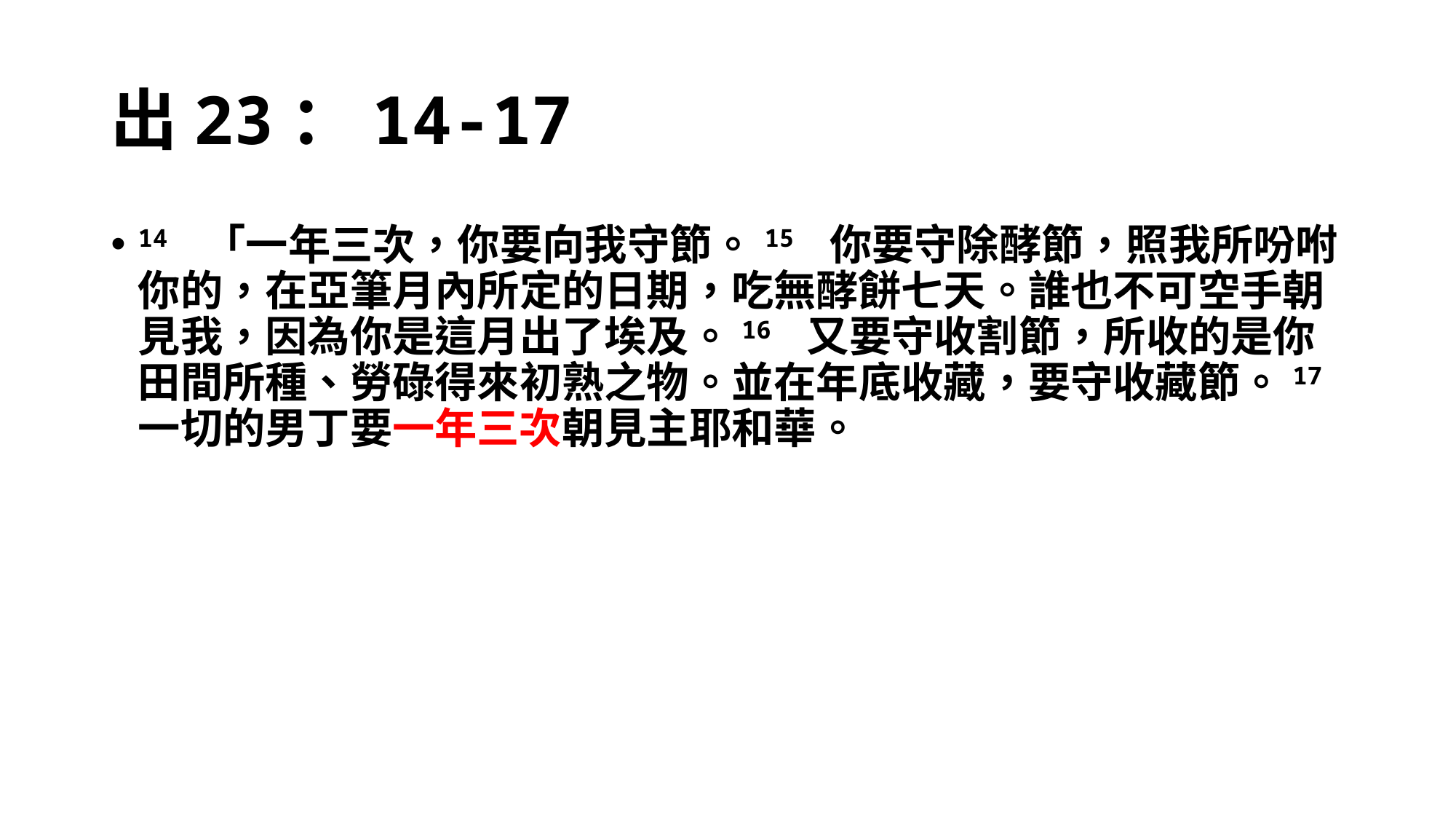

# 出23：14-17
14 「一年三次，你要向我守節。15 你要守除酵節，照我所吩咐你的，在亞筆月內所定的日期，吃無酵餅七天。誰也不可空手朝見我，因為你是這月出了埃及。16 又要守收割節，所收的是你田間所種、勞碌得來初熟之物。並在年底收藏，要守收藏節。17 一切的男丁要一年三次朝見主耶和華。